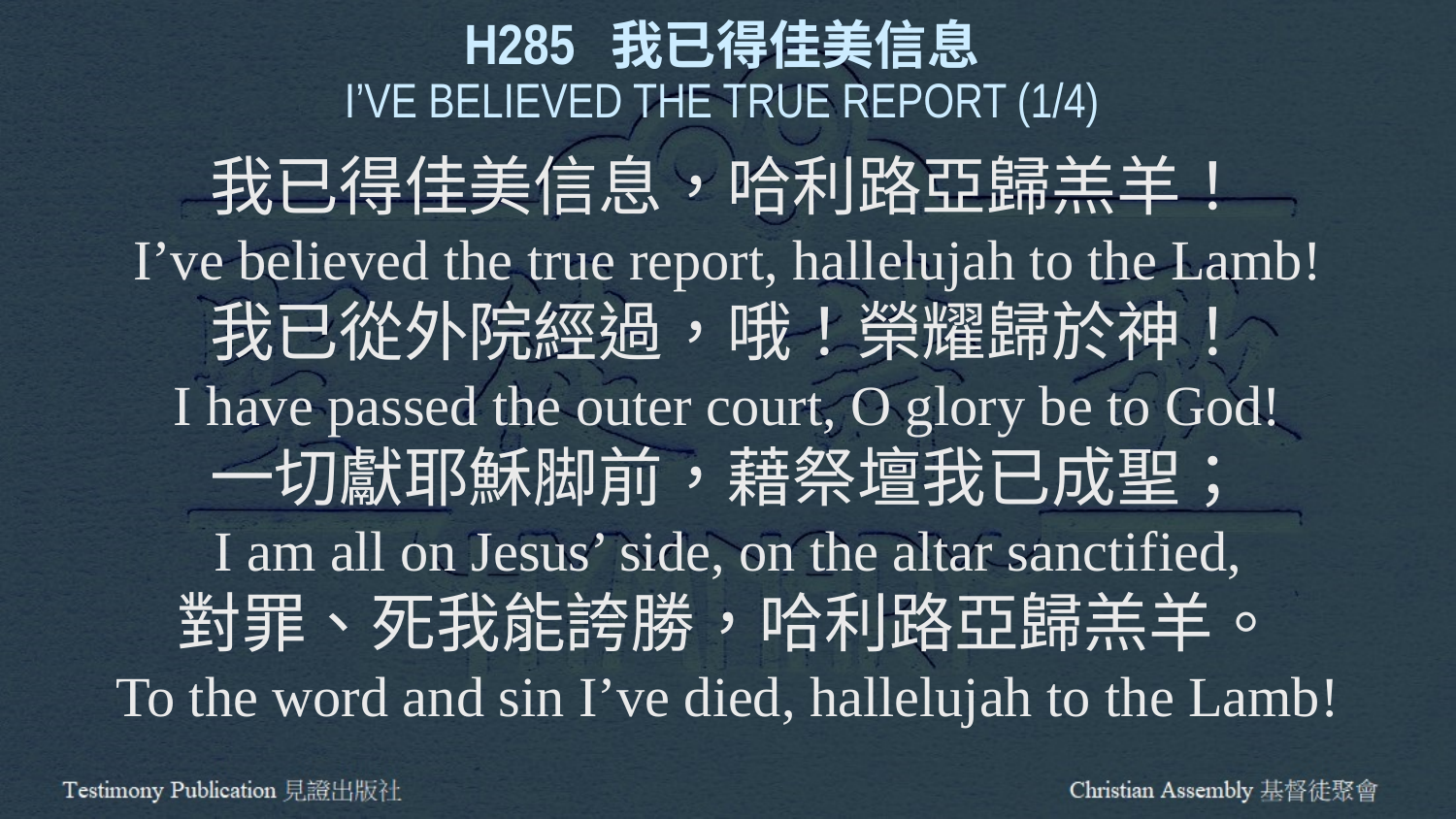

H285  我已得佳美信息
I’VE BELIEVED THE TRUE REPORT (1/4)
我已得佳美信息，哈利路亞歸羔羊！
I’ve believed the true report, hallelujah to the Lamb!
我已從外院經過，哦！榮耀歸於神！
I have passed the outer court, O glory be to God!
一切獻耶穌脚前，藉祭壇我已成聖；
I am all on Jesus’ side, on the altar sanctified,
對罪、死我能誇勝，哈利路亞歸羔羊。
To the word and sin I’ve died, hallelujah to the Lamb!